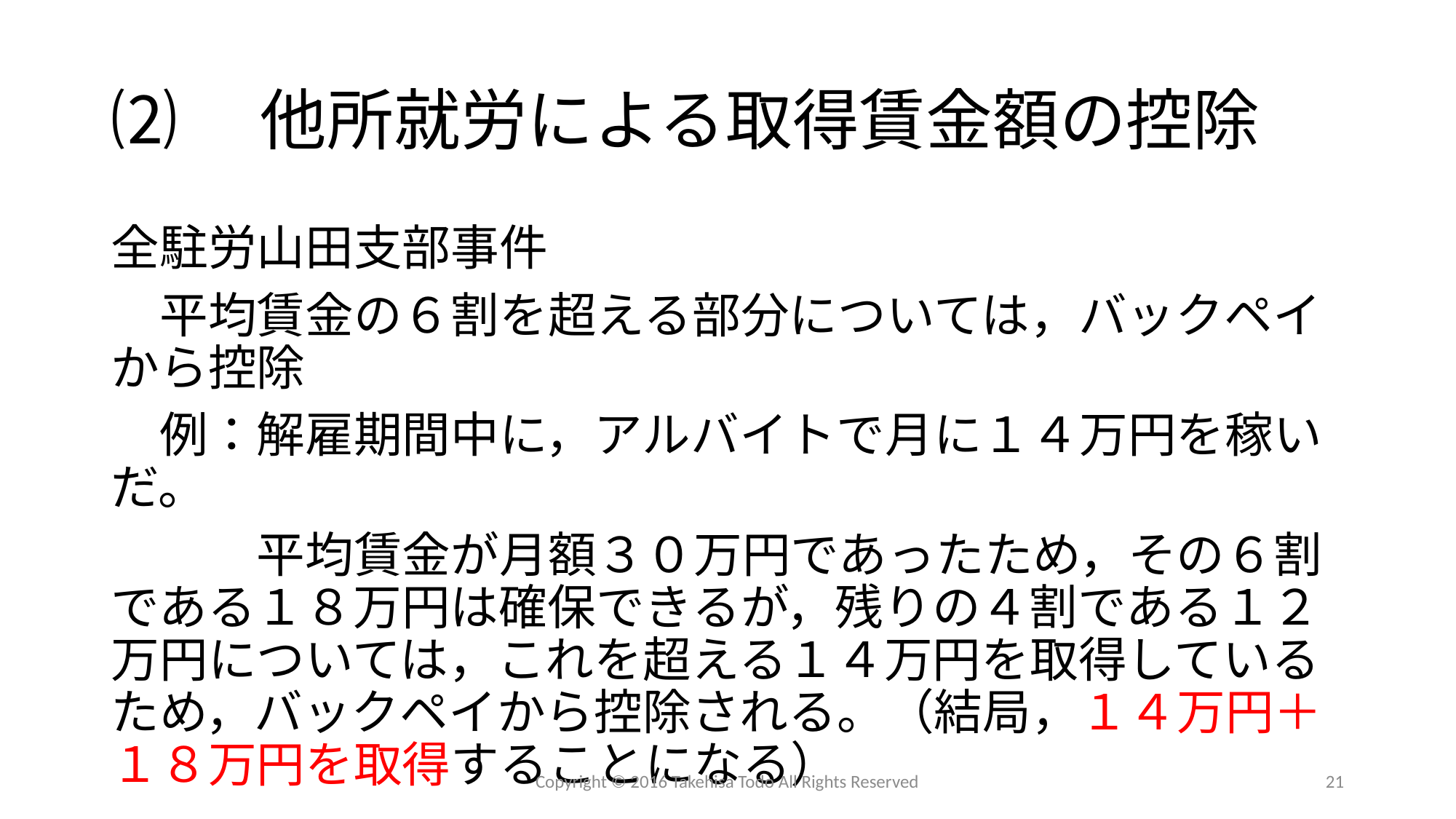

# ⑵　他所就労による取得賃金額の控除
全駐労山田支部事件
　平均賃金の６割を超える部分については，バックペイから控除
　例：解雇期間中に，アルバイトで月に１４万円を稼いだ。
　　　平均賃金が月額３０万円であったため，その６割である１８万円は確保できるが，残りの４割である１２万円については，これを超える１４万円を取得しているため，バックペイから控除される。（結局，１４万円＋１８万円を取得することになる）
Copyright © 2016 Takehisa Todo All Rights Reserved
21